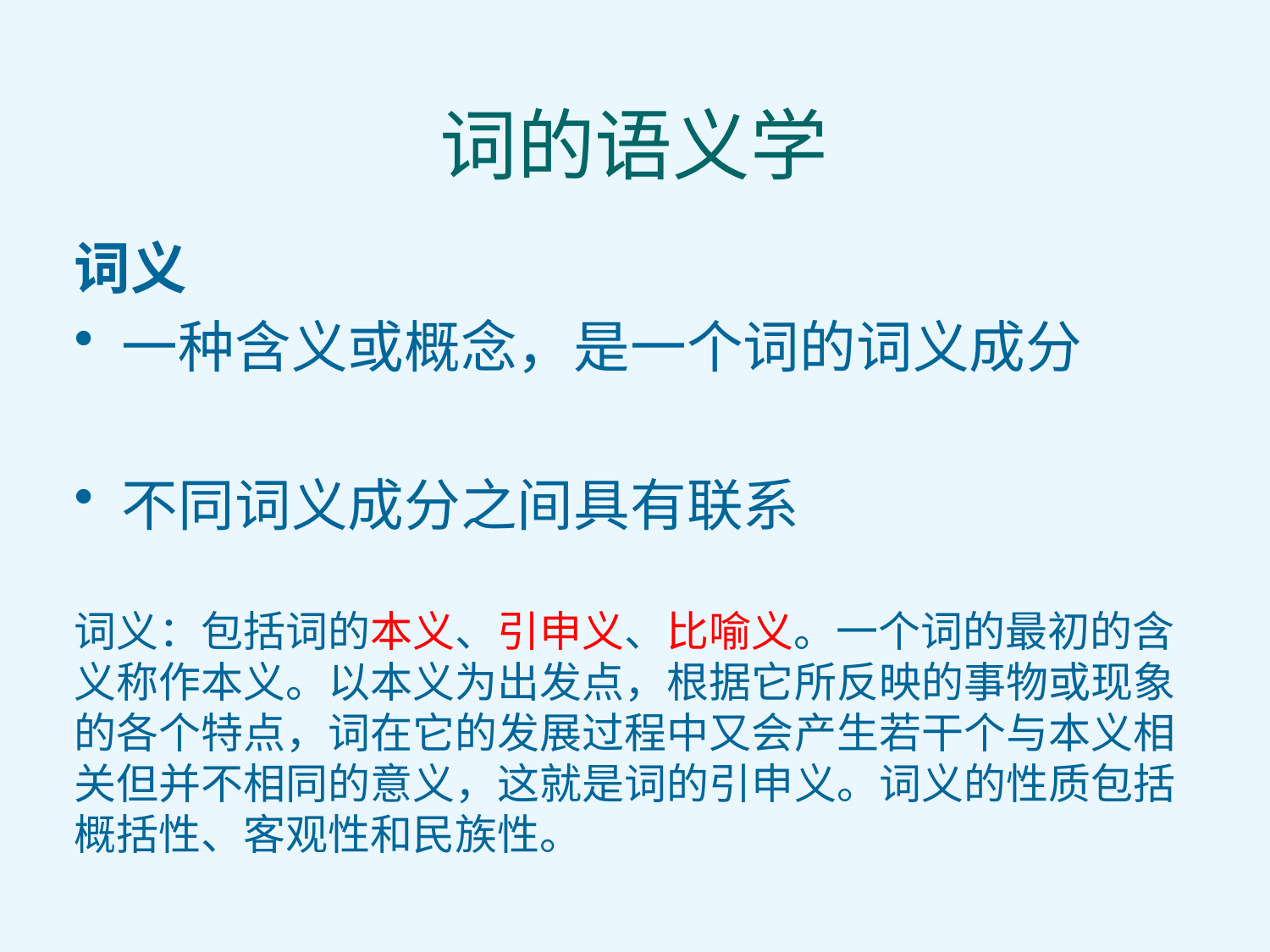

# 词的语义学
词义
一种含义或概念，是一个词的词义成分

不同词义成分之间具有联系

词义：包括词的本义、引申义、比喻义。一个词的最初的含义称作本义。以本义为出发点，根据它所反映的事物或现象的各个特点，词在它的发展过程中又会产生若干个与本义相关但并不相同的意义，这就是词的引申义。词义的性质包括概括性、客观性和民族性。